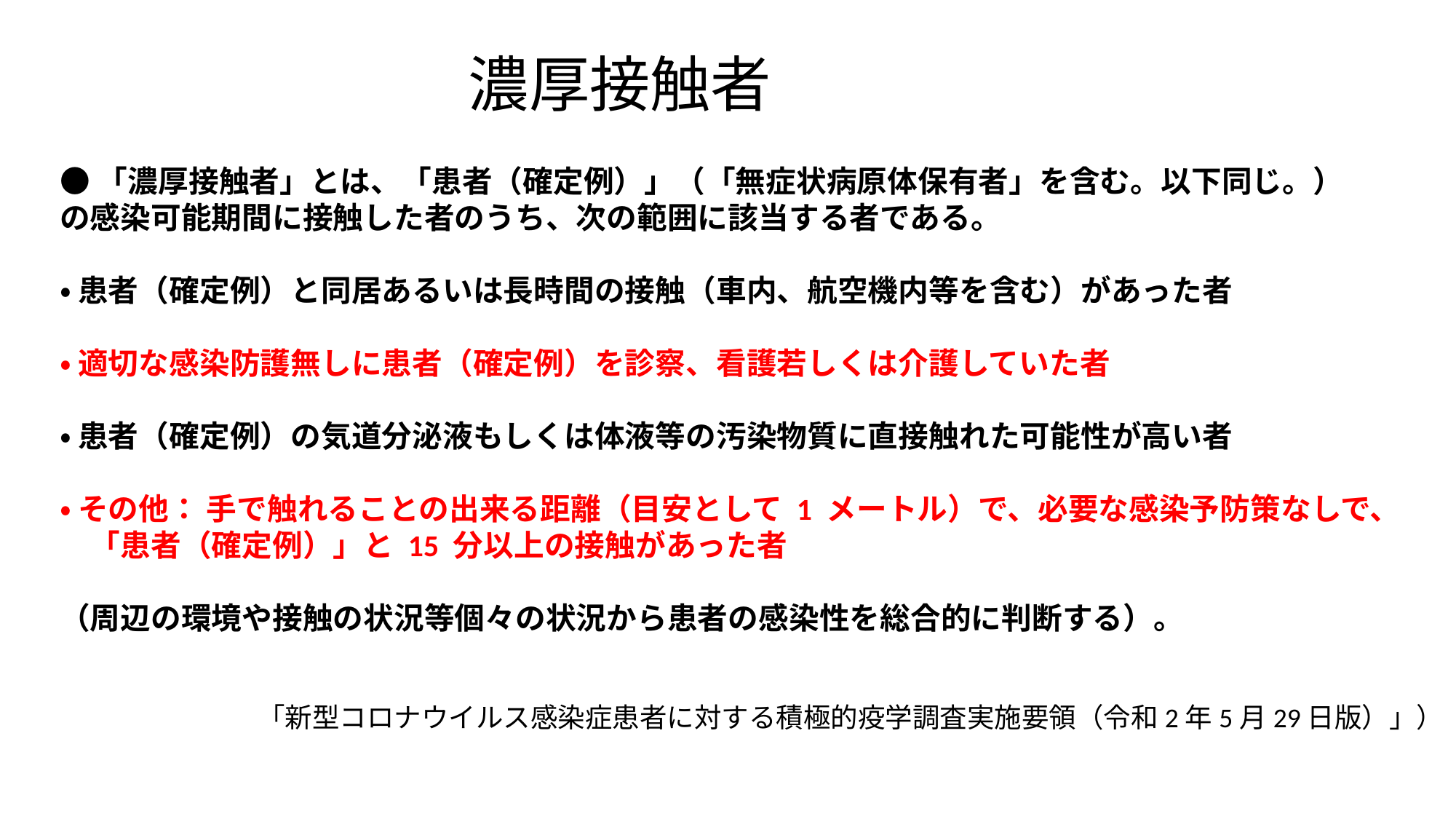

# 濃厚接触者
●「濃厚接触者」とは、「患者（確定例）」（「無症状病原体保有者」を含む。以下同じ。）
の感染可能期間に接触した者のうち、次の範囲に該当する者である。

・ 患者（確定例）と同居あるいは長時間の接触（車内、航空機内等を含む）があった者

・ 適切な感染防護無しに患者（確定例）を診察、看護若しくは介護していた者

・ 患者（確定例）の気道分泌液もしくは体液等の汚染物質に直接触れた可能性が高い者

・ その他： 手で触れることの出来る距離（目安として 1 メートル）で、必要な感染予防策なしで、
　「患者（確定例）」と 15 分以上の接触があった者

（周辺の環境や接触の状況等個々の状況から患者の感染性を総合的に判断する）。
「新型コロナウイルス感染症患者に対する積極的疫学調査実施要領（令和2年5月29日版）」）